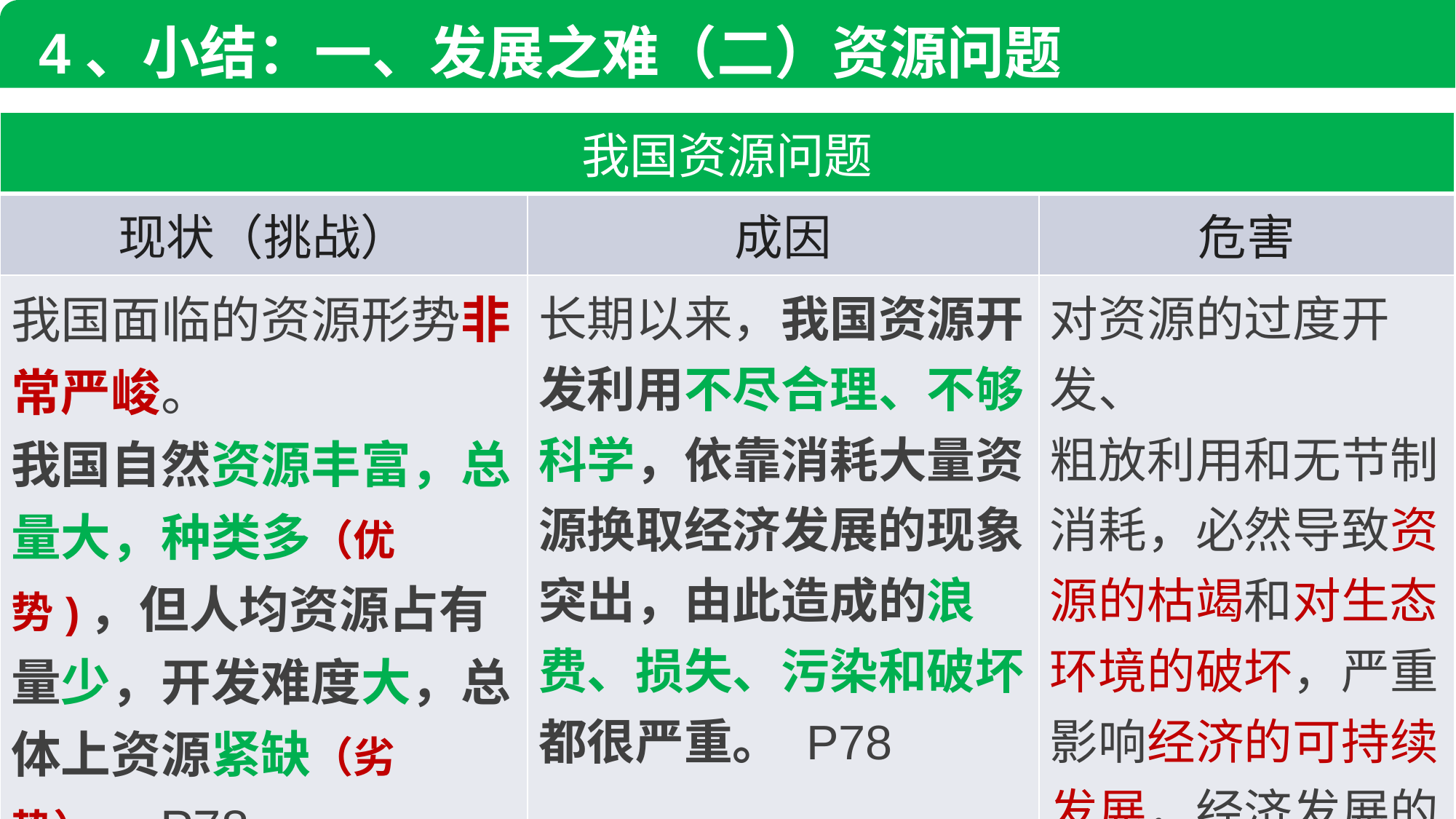

4、小结：一、发展之难（二）资源问题
一、发展之难（一）人口问题
| 我国资源问题 |  |  |
| --- | --- | --- |
| 现状（挑战） | 成因 | 危害 |
| 我国面临的资源形势非常严峻。 我国自然资源丰富，总量大，种类多（优势)，但人均资源占有量少，开发难度大，总体上资源紧缺（劣势）。P78 | 长期以来，我国资源开发利用不尽合理、不够科学，依靠消耗大量资源换取经济发展的现象突出，由此造成的浪费、损失、污染和破坏都很严重。 P78 | 对资源的过度开发、 粗放利用和无节制消耗，必然导致资源的枯竭和对生态环境的破坏，严重影响经济的可持续发展，经济发展的空间和后劲也会越来越小。P78 |